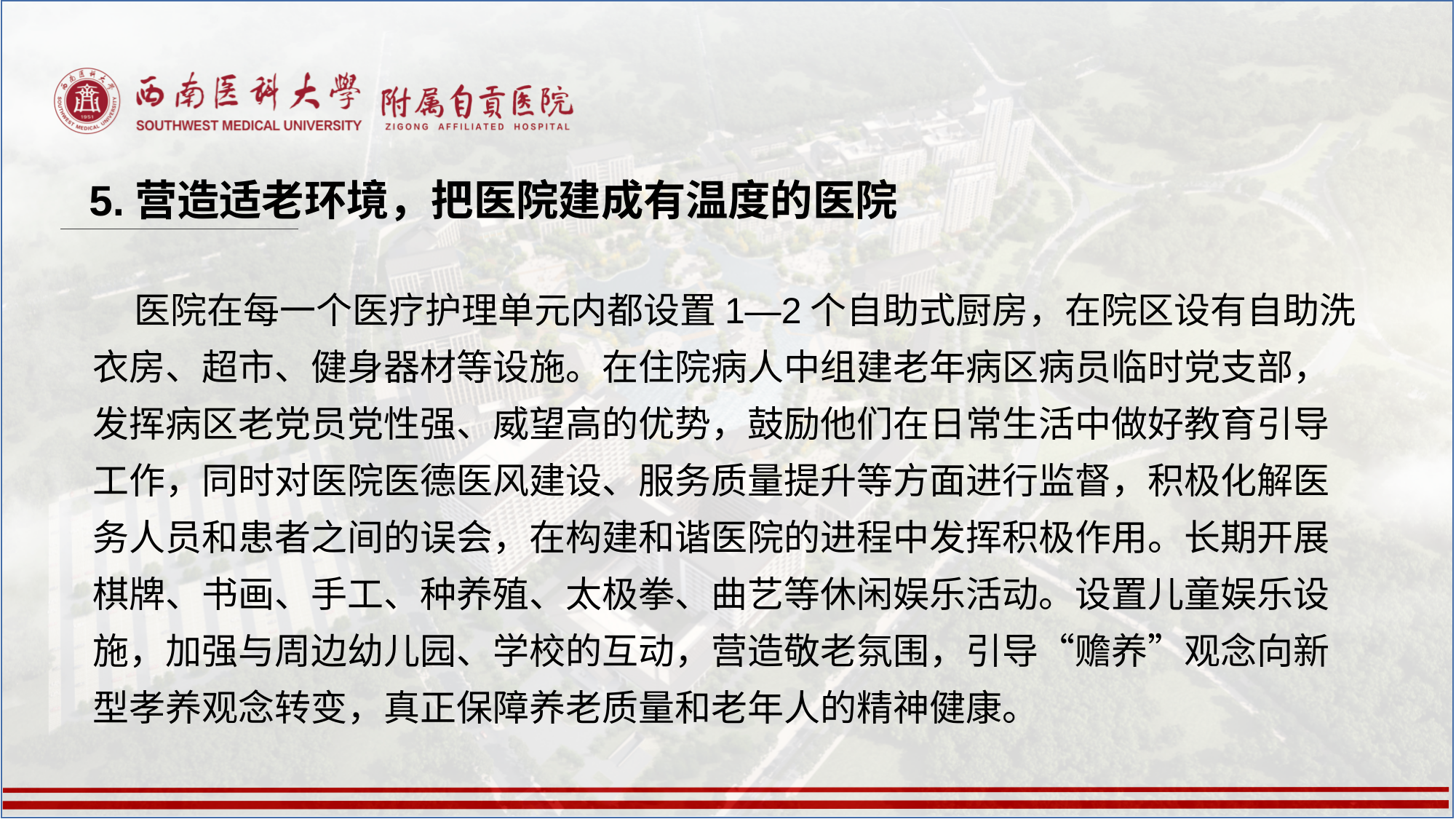

5.营造适老环境，把医院建成有温度的医院
    医院在每一个医疗护理单元内都设置1—2个自助式厨房，在院区设有自助洗衣房、超市、健身器材等设施。在住院病人中组建老年病区病员临时党支部，发挥病区老党员党性强、威望高的优势，鼓励他们在日常生活中做好教育引导工作，同时对医院医德医风建设、服务质量提升等方面进行监督，积极化解医务人员和患者之间的误会，在构建和谐医院的进程中发挥积极作用。长期开展棋牌、书画、手工、种养殖、太极拳、曲艺等休闲娱乐活动。设置儿童娱乐设施，加强与周边幼儿园、学校的互动，营造敬老氛围，引导“赡养”观念向新型孝养观念转变，真正保障养老质量和老年人的精神健康。